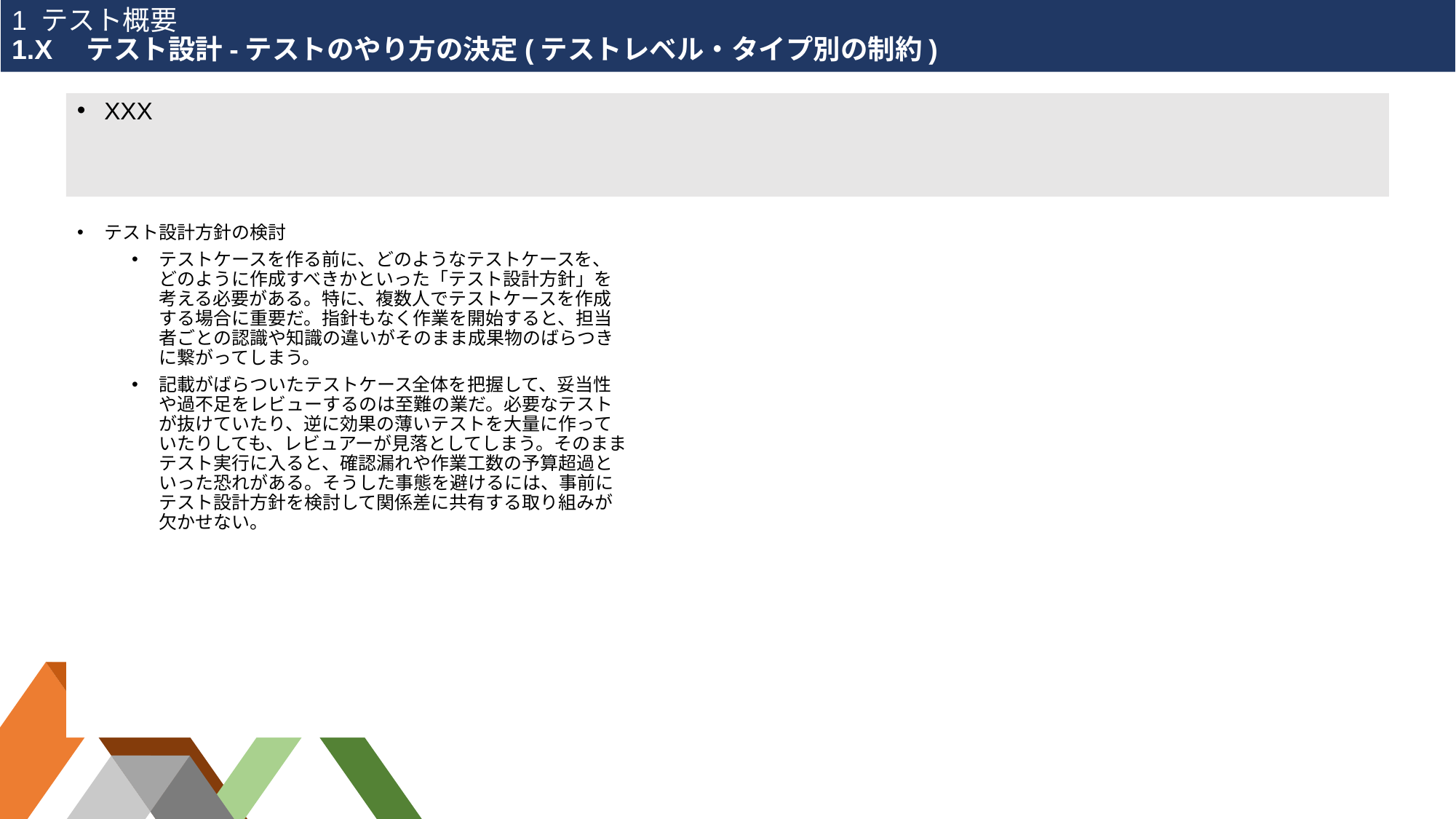

# 1 テスト概要 1.X　テスト設計-テストのやり方の決定(テストレベル・タイプ別の制約)
XXX
テスト設計方針の検討
テストケースを作る前に、どのようなテストケースを、どのように作成すべきかといった「テスト設計方針」を考える必要がある。特に、複数人でテストケースを作成する場合に重要だ。指針もなく作業を開始すると、担当者ごとの認識や知識の違いがそのまま成果物のばらつきに繋がってしまう。
記載がばらついたテストケース全体を把握して、妥当性や過不足をレビューするのは至難の業だ。必要なテストが抜けていたり、逆に効果の薄いテストを大量に作っていたりしても、レビュアーが見落としてしまう。そのままテスト実行に入ると、確認漏れや作業工数の予算超過といった恐れがある。そうした事態を避けるには、事前にテスト設計方針を検討して関係差に共有する取り組みが欠かせない。